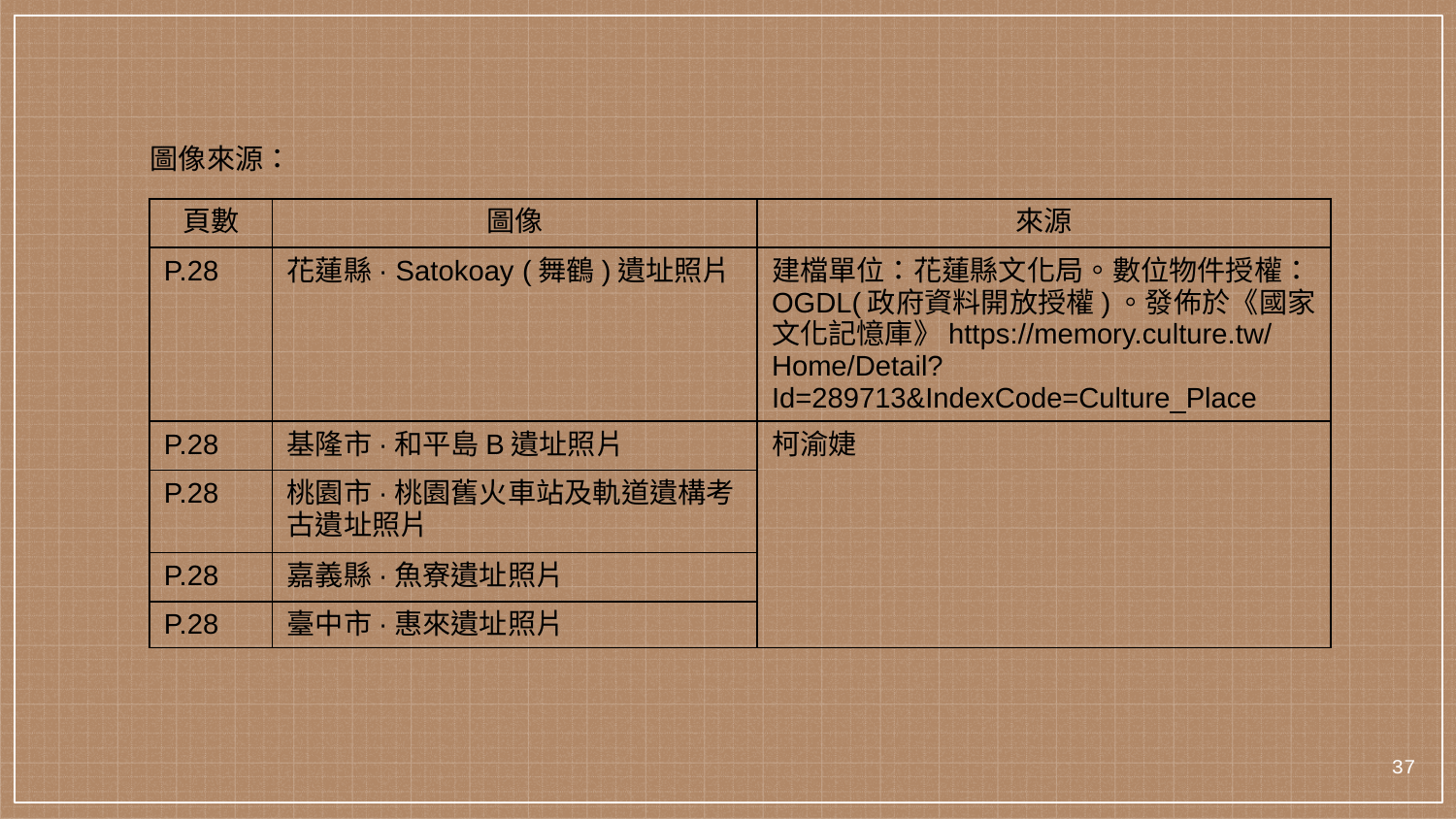

圖像來源：
| 頁數 | 圖像 | 來源 |
| --- | --- | --- |
| P.28 | 花蓮縣· Satokoay (舞鶴)遺址照片 | 建檔單位：花蓮縣文化局。數位物件授權：OGDL(政府資料開放授權)。發佈於《國家文化記憶庫》https://memory.culture.tw/Home/Detail?Id=289713&IndexCode=Culture\_Place |
| P.28 | 基隆市·和平島B遺址照片 | 柯渝婕 |
| P.28 | 桃園市·桃園舊火車站及軌道遺構考古遺址照片 |  |
| P.28 | 嘉義縣·魚寮遺址照片 |  |
| P.28 | 臺中市·惠來遺址照片 |  |
37